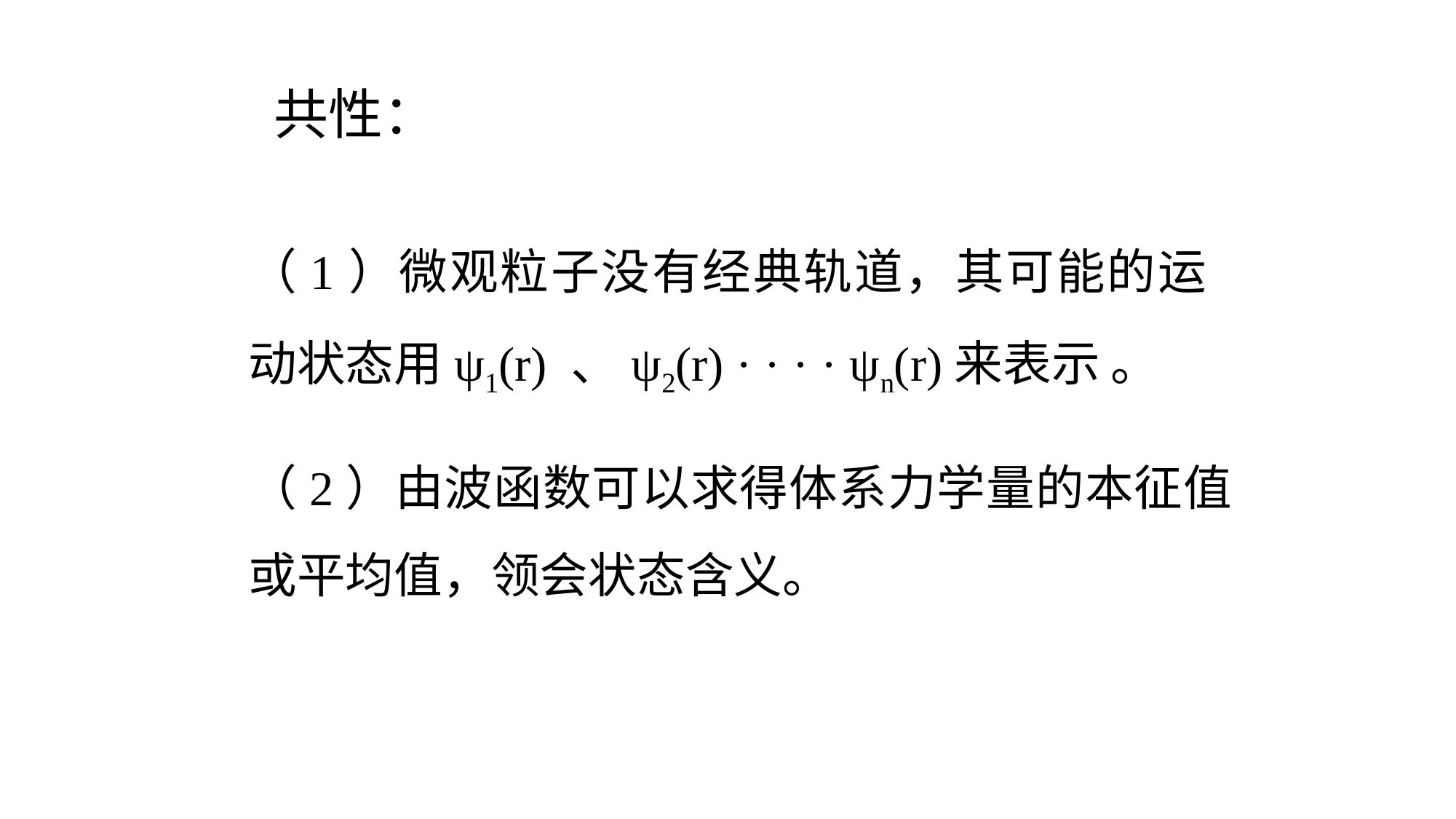

共性：
（1）微观粒子没有经典轨道，其可能的运动状态用ψ1(r) 、ψ2(r) · · · · ψn(r)来表示 。
（2）由波函数可以求得体系力学量的本征值或平均值，领会状态含义。